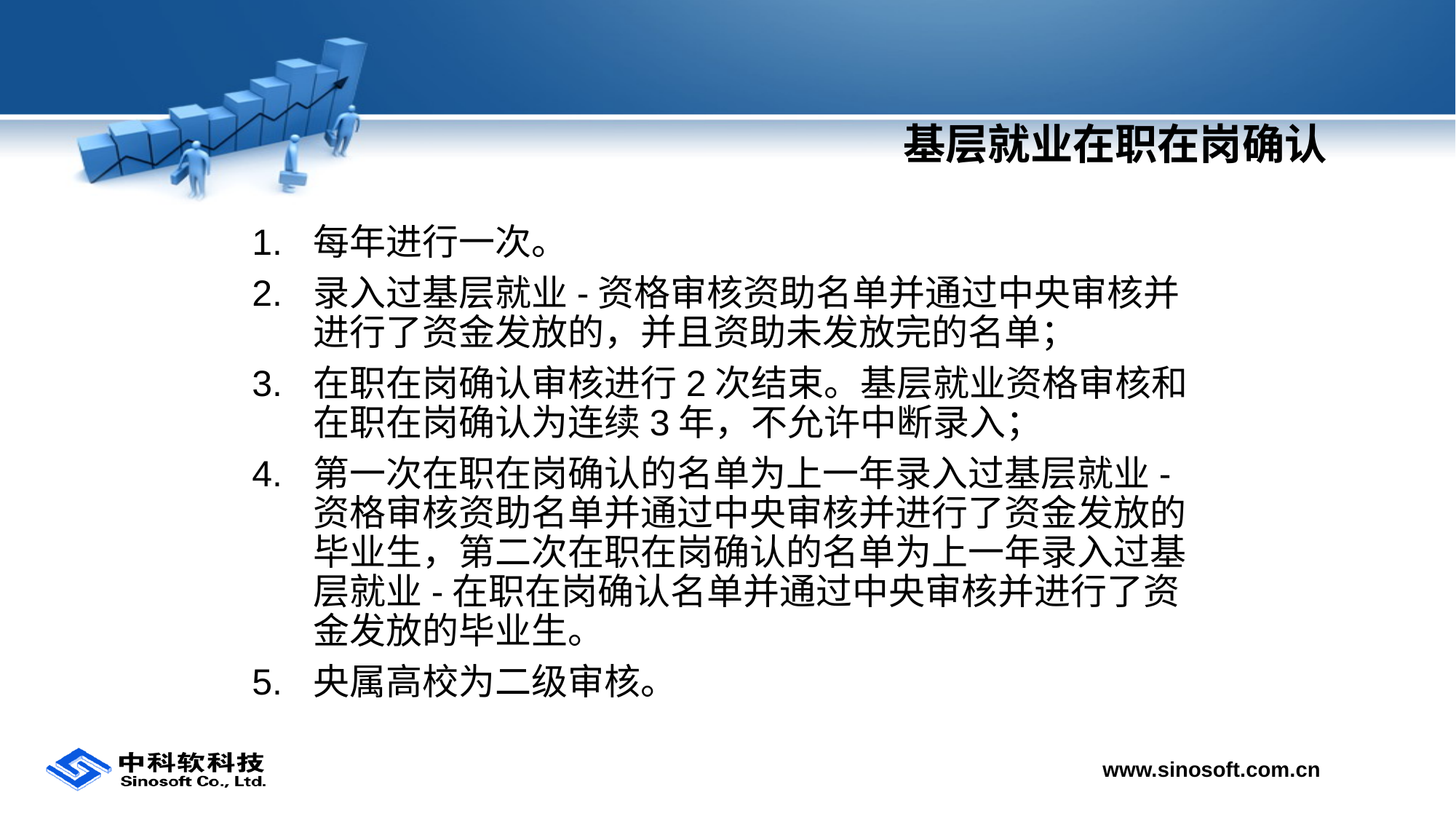

# 基层就业在职在岗确认
每年进行一次。
录入过基层就业-资格审核资助名单并通过中央审核并进行了资金发放的，并且资助未发放完的名单；
在职在岗确认审核进行2次结束。基层就业资格审核和在职在岗确认为连续3年，不允许中断录入；
第一次在职在岗确认的名单为上一年录入过基层就业-资格审核资助名单并通过中央审核并进行了资金发放的毕业生，第二次在职在岗确认的名单为上一年录入过基层就业-在职在岗确认名单并通过中央审核并进行了资金发放的毕业生。
央属高校为二级审核。